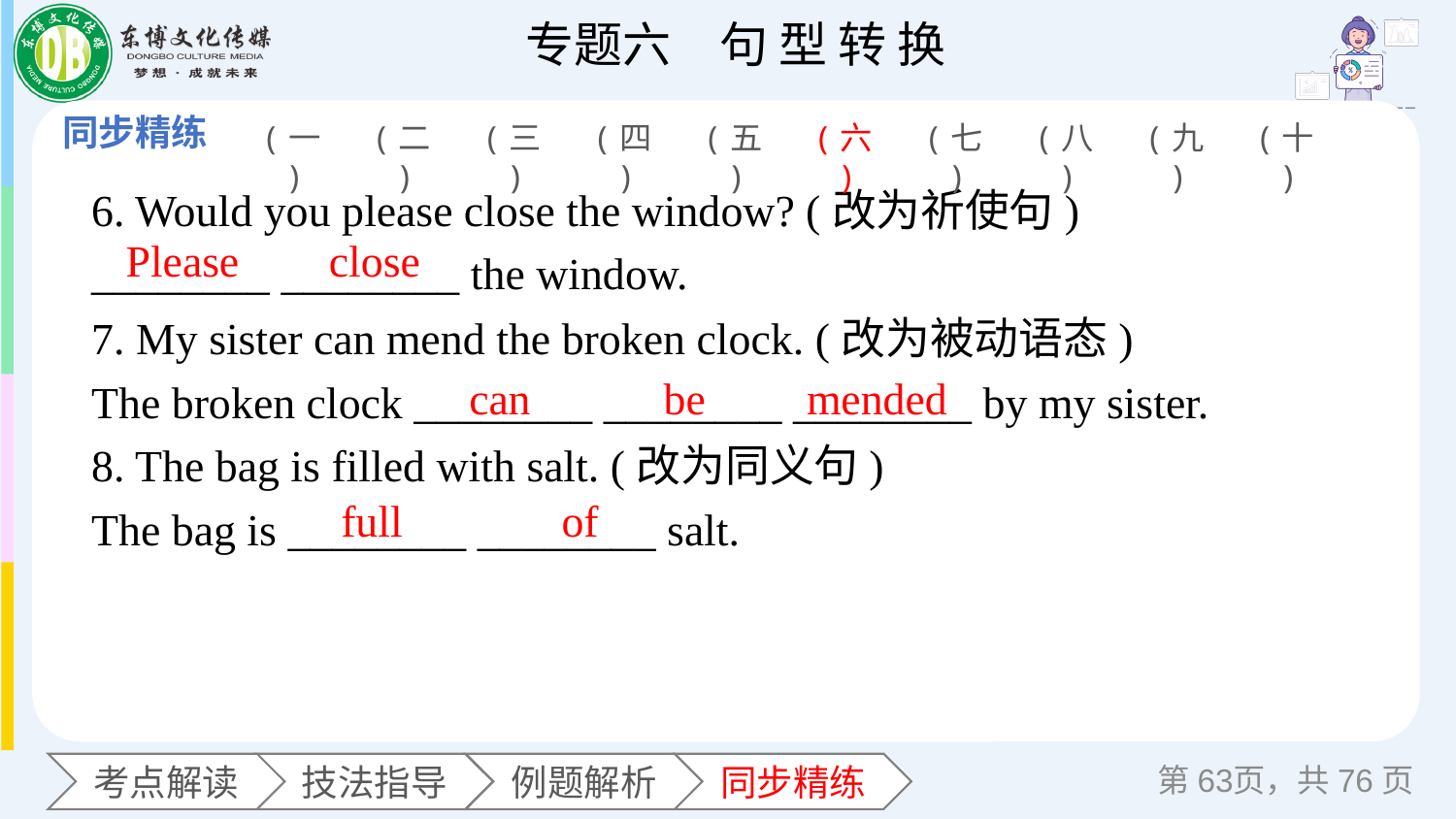

(一)
(二)
(三)
(四)
(五)
(六)
(七)
(八)
(九)
(十)
6. Would you please close the window? (改为祈使句)
________ ________ the window.
7. My sister can mend the broken clock. (改为被动语态)
The broken clock ________ ________ ________ by my sister.
8. The bag is filled with salt. (改为同义句)
The bag is ________ ________ salt.
Please
close
can
be
mended
full
of
第63页，共76页